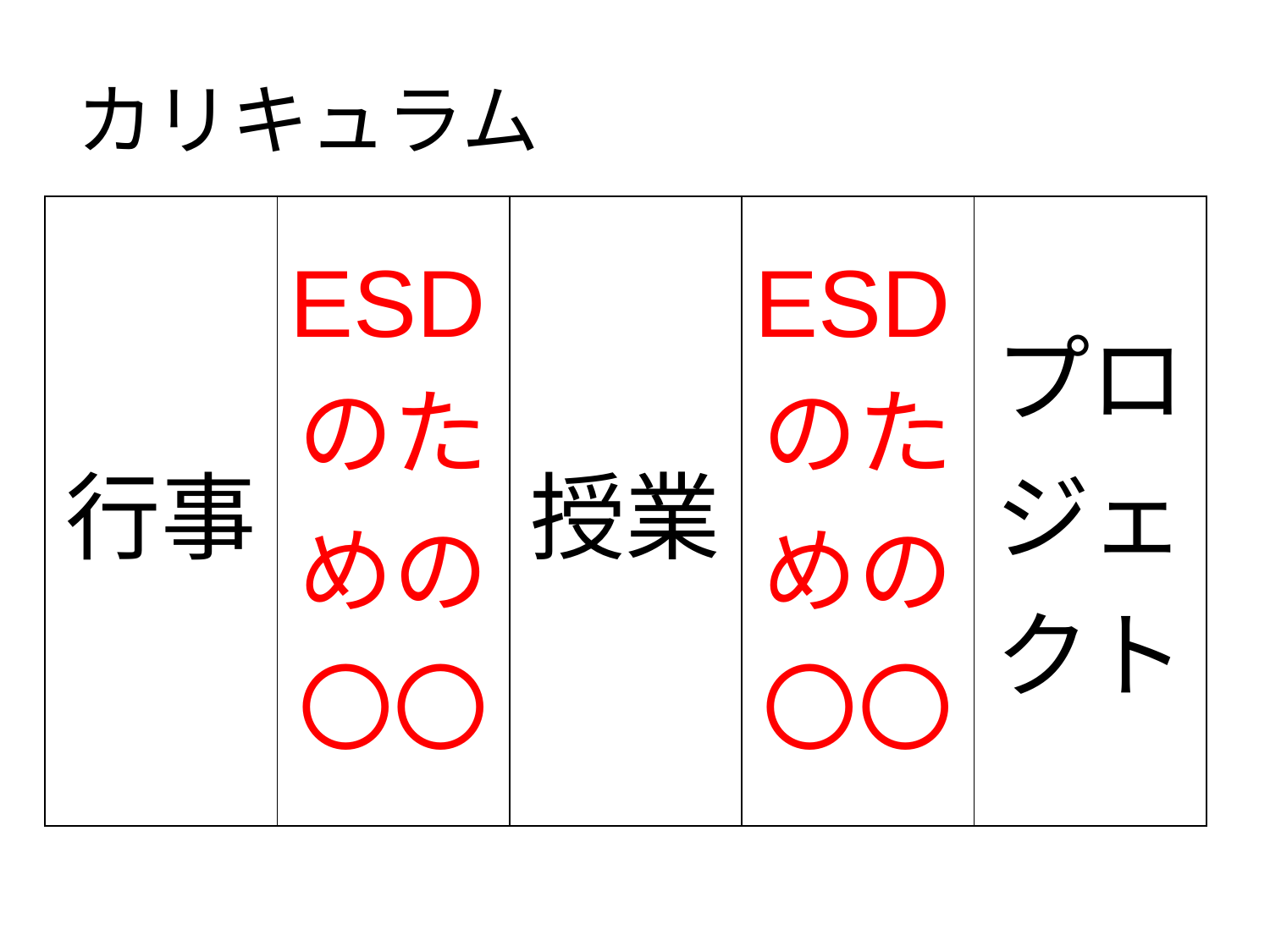

# カリキュラム
| 行事 | ESDのための〇〇 | 授業 | ESDのための〇〇 | プロジェクト |
| --- | --- | --- | --- | --- |